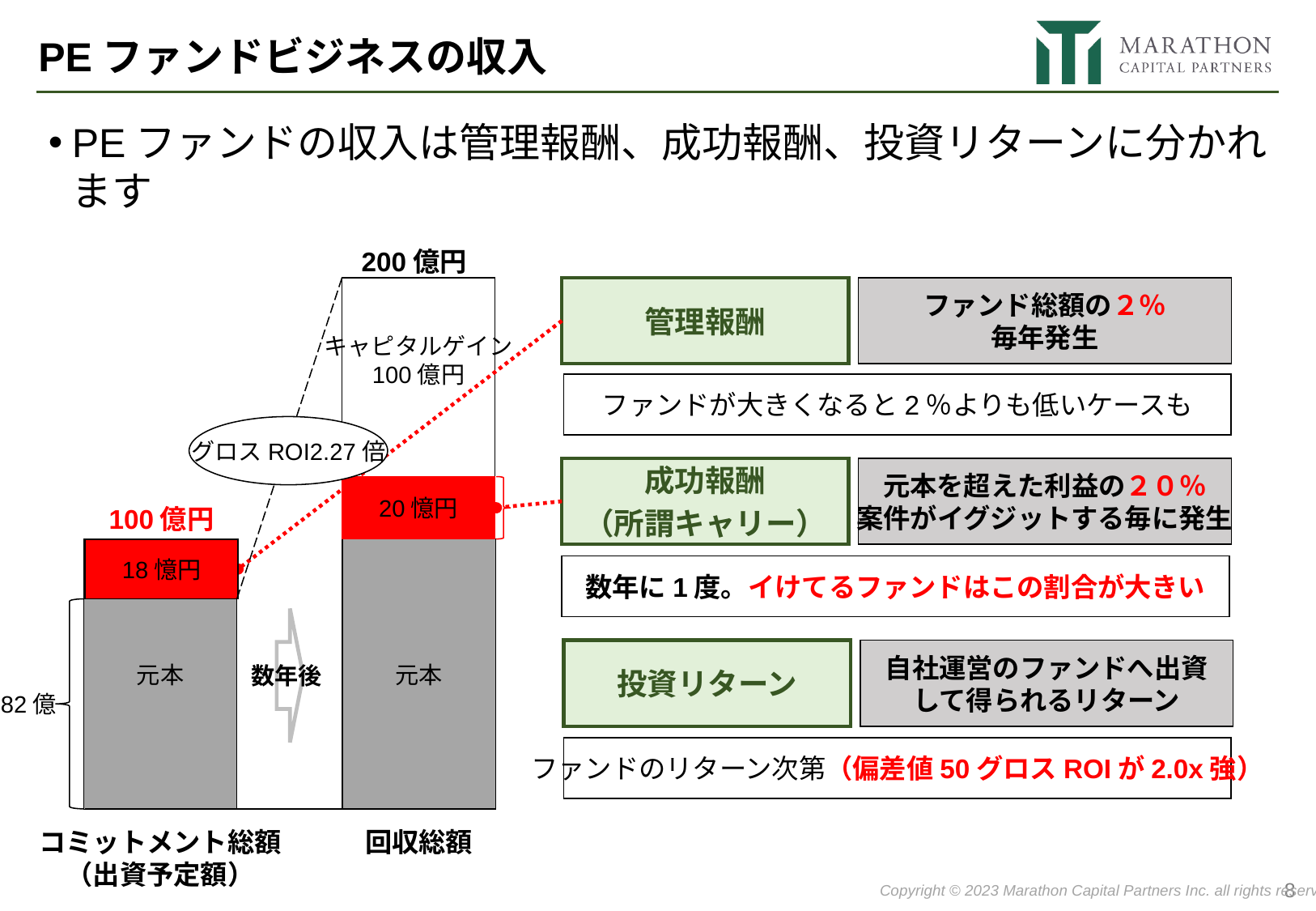

PEファンドビジネスの収入
PEファンドの収入は管理報酬、成功報酬、投資リターンに分かれます
200億円

キャピタルゲイン
100億円

管理報酬
ファンド総額の２％
毎年発生
ファンドが大きくなると2％よりも低いケースも
グロスROI2.27倍
成功報酬
（所謂キャリー）
元本を超えた利益の２０％
案件がイグジットする毎に発生
20憶円

100億円
元本
元本
18憶円
数年に1度。イけてるファンドはこの割合が大きい

数年後
投資リターン
自社運営のファンドへ出資
して得られるリターン
82億
ファンドのリターン次第（偏差値50グロスROIが2.0x強）
コミットメント総額
（出資予定額）
回収総額